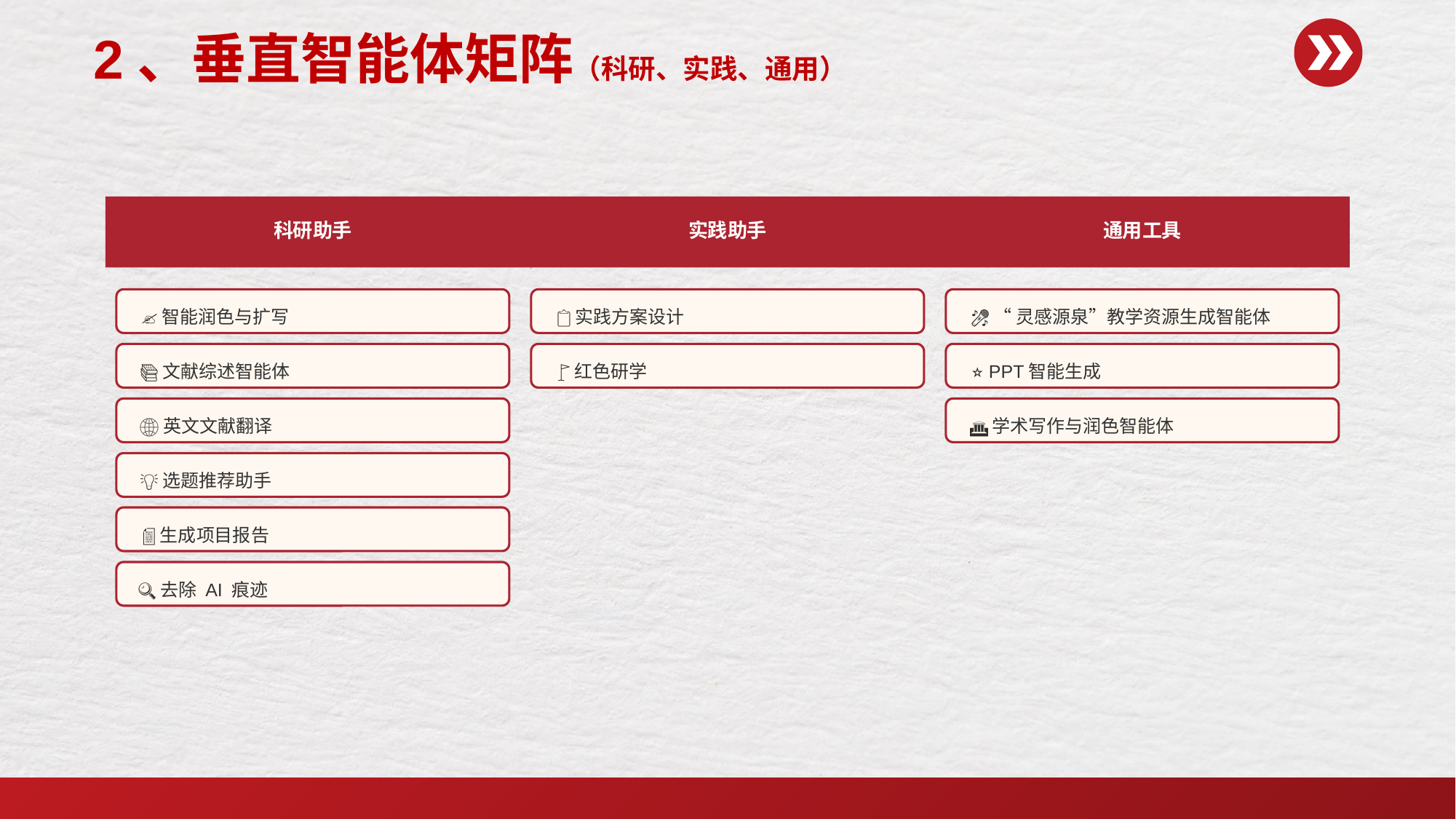

2、垂直智能体矩阵（科研、实践、通用）

科研助手
实践助手
通用工具

✍️智能润色与扩写
📋实践方案设计
🎤 “灵感源泉”教学资源生成智能体

📚文献综述智能体
🚩红色研学
⭐ PPT智能生成

🌐英文文献翻译
🏛️学术写作与润色智能体

💡选题推荐助手

📄生成项目报告

🔍去除 AI 痕迹